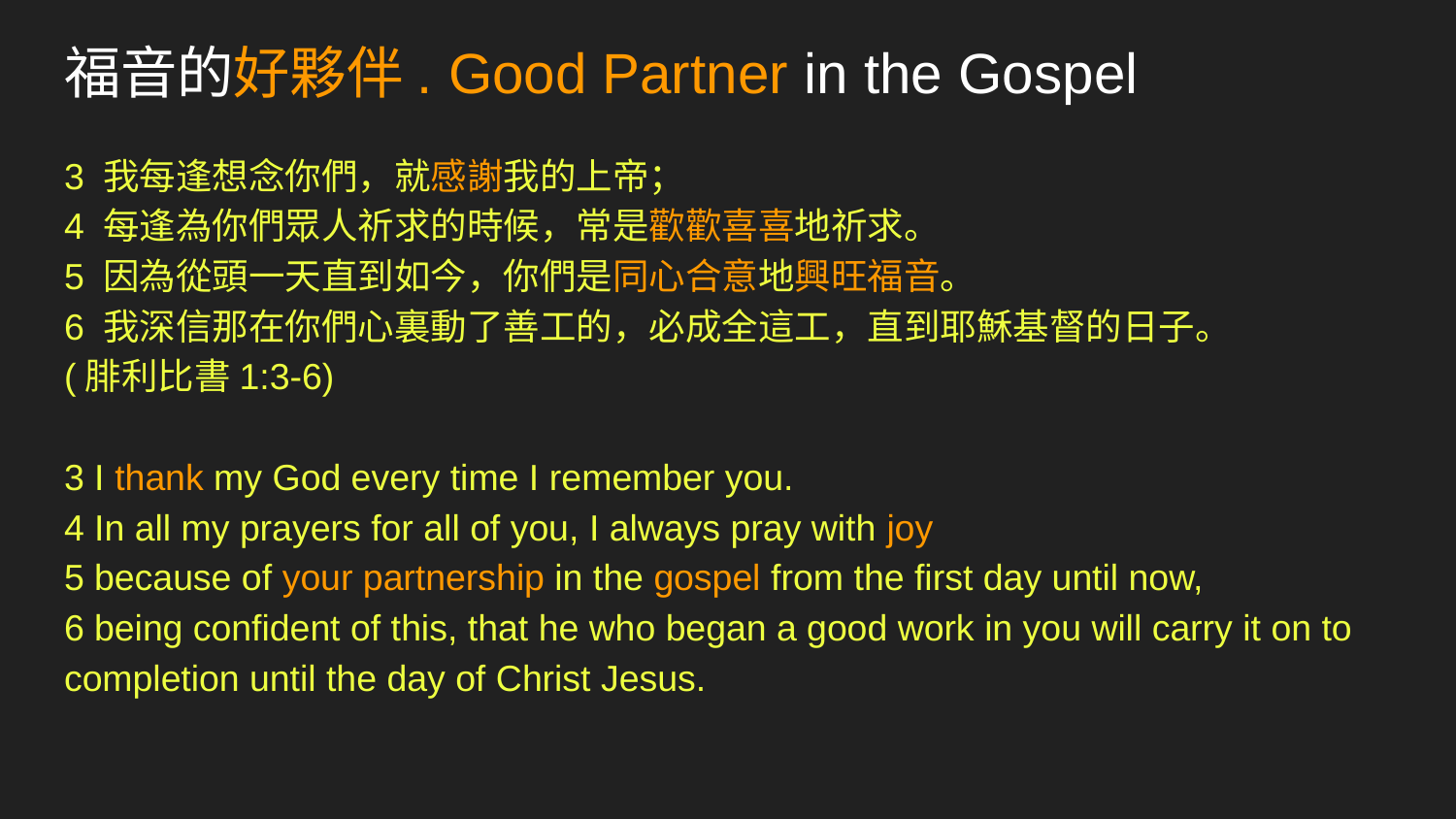

# 福音的好夥伴. Good Partner in the Gospel
3 我每逢想念你們，就感謝我的上帝；
4 每逢為你們眾人祈求的時候，常是歡歡喜喜地祈求。
5 因為從頭一天直到如今，你們是同心合意地興旺福音。
6 我深信那在你們心裏動了善工的，必成全這工，直到耶穌基督的日子。
(腓利比書1:3-6)

3 I thank my God every time I remember you.
4 In all my prayers for all of you, I always pray with joy
5 because of your partnership in the gospel from the first day until now,
6 being confident of this, that he who began a good work in you will carry it on to completion until the day of Christ Jesus.